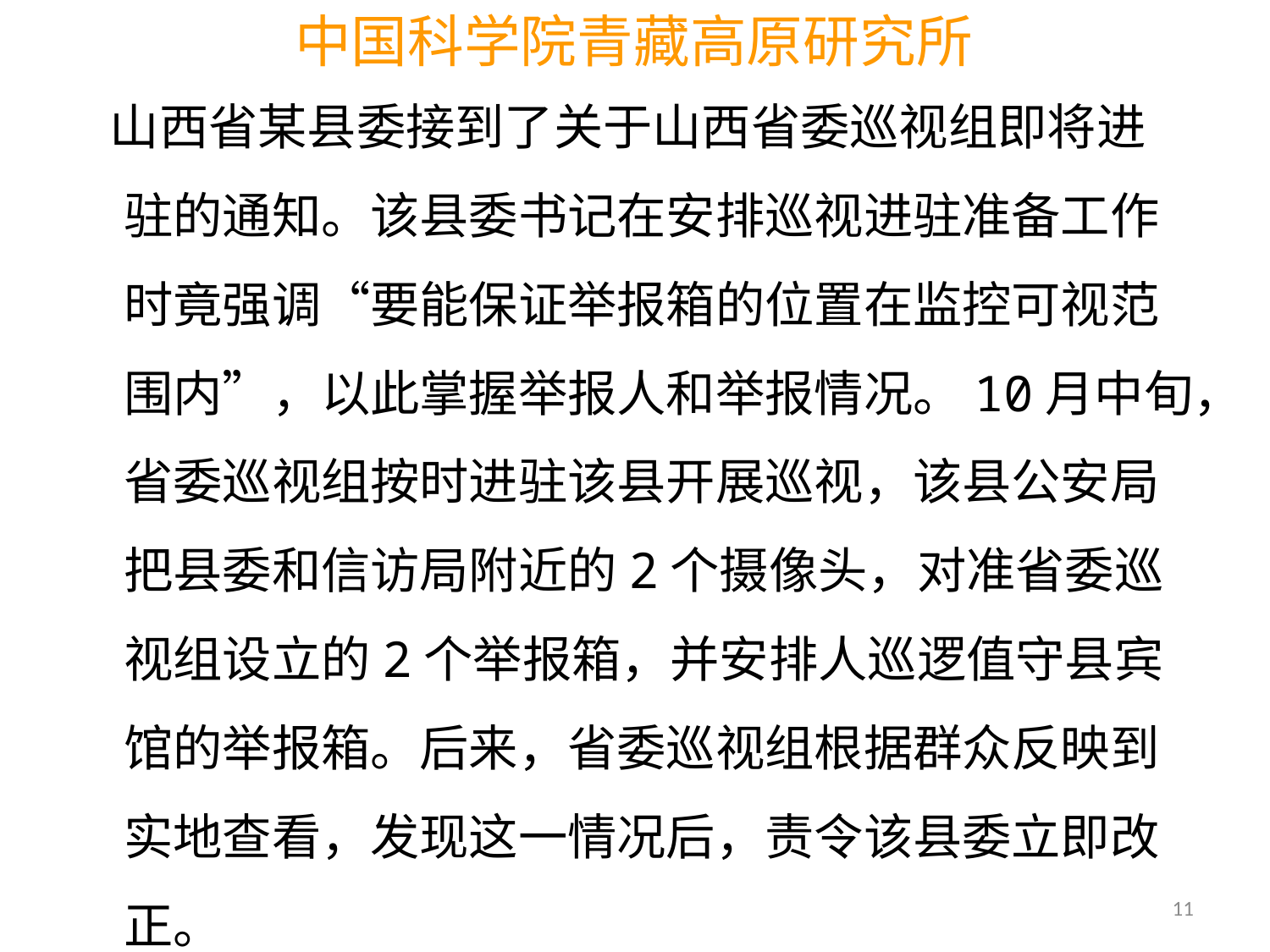

山西省某县委接到了关于山西省委巡视组即将进驻的通知。该县委书记在安排巡视进驻准备工作时竟强调“要能保证举报箱的位置在监控可视范围内”，以此掌握举报人和举报情况。10月中旬，省委巡视组按时进驻该县开展巡视，该县公安局把县委和信访局附近的2个摄像头，对准省委巡视组设立的2个举报箱，并安排人巡逻值守县宾馆的举报箱。后来，省委巡视组根据群众反映到实地查看，发现这一情况后，责令该县委立即改正。
11